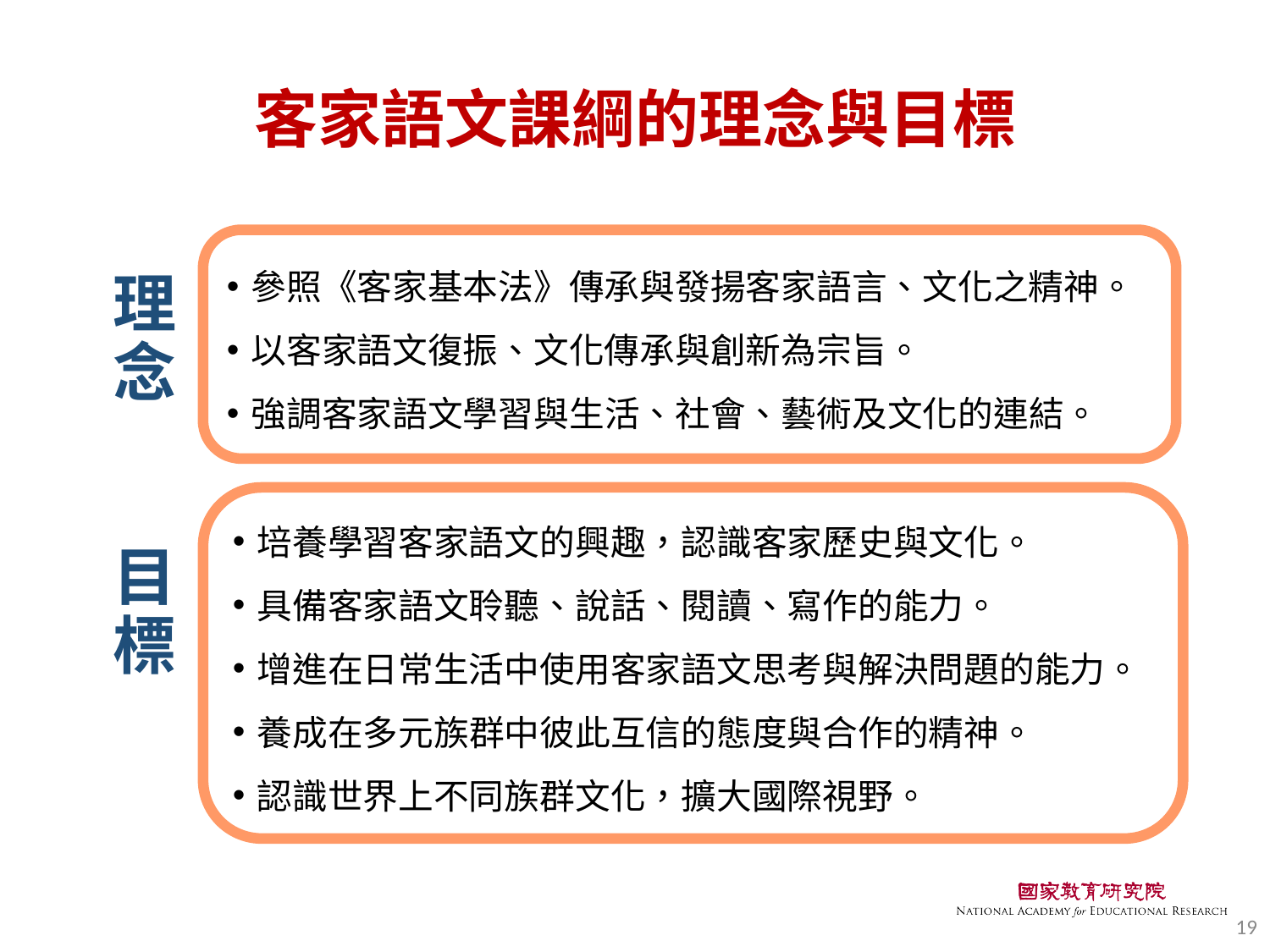

# 客家語文課綱的理念與目標
參照《客家基本法》傳承與發揚客家語言、文化之精神。
以客家語文復振、文化傳承與創新為宗旨。
強調客家語文學習與生活、社會、藝術及文化的連結。

理念
培養學習客家語文的興趣，認識客家歷史與文化。
具備客家語文聆聽、說話、閱讀、寫作的能力。
增進在日常生活中使用客家語文思考與解決問題的能力。
養成在多元族群中彼此互信的態度與合作的精神。
認識世界上不同族群文化，擴大國際視野。
目標
19